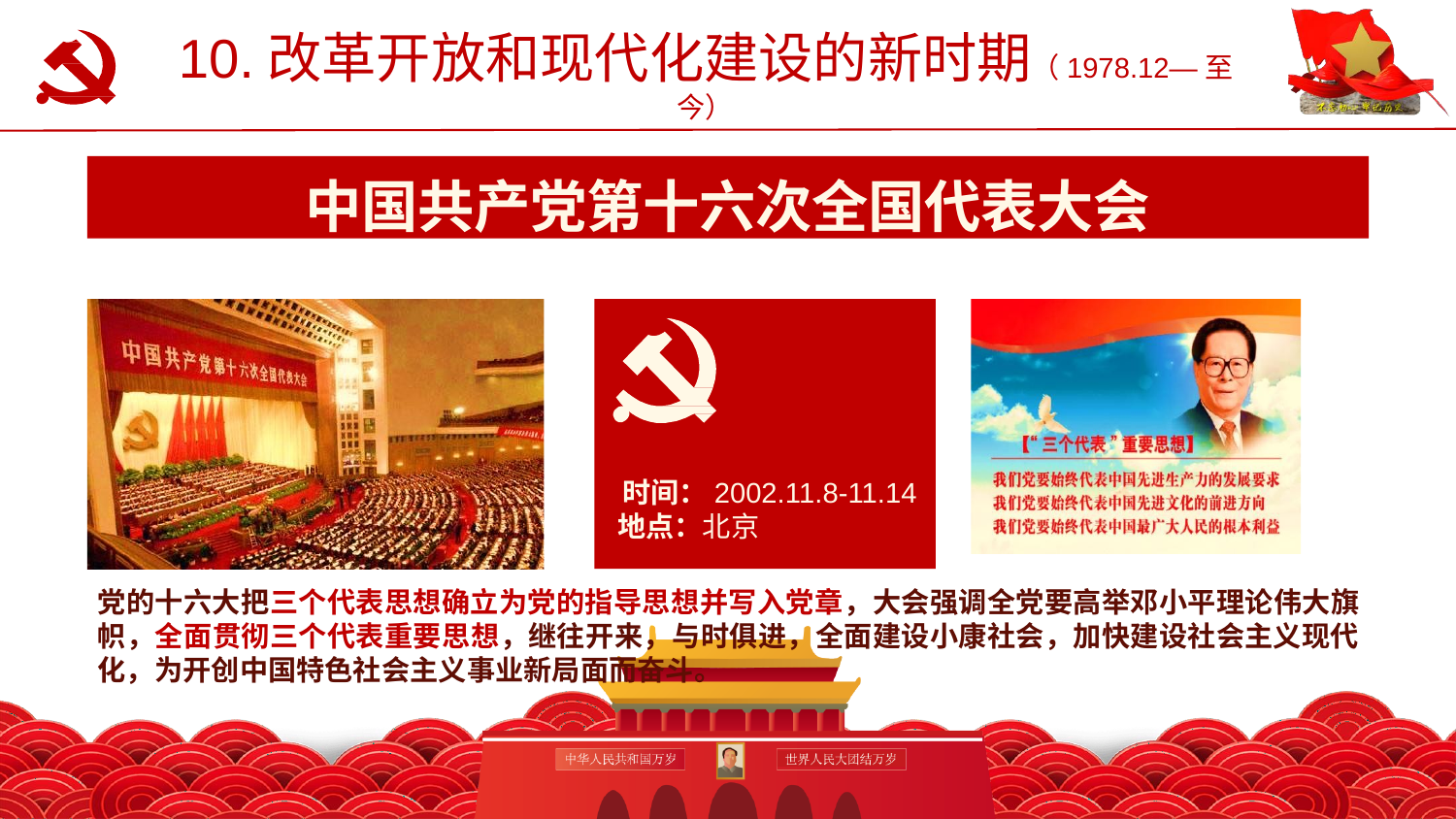

10.改革开放和现代化建设的新时期（1978.12—至今）
认真学习党史新中国史

中国共产党第十六次全国代表大会

时间：2002.11.8-11.14
地点：北京
党的十六大把三个代表思想确立为党的指导思想并写入党章，大会强调全党要高举邓小平理论伟大旗 帜，全面贯彻三个代表重要思想，继往开来，与时俱进，全面建设小康社会，加快建设社会主义现代 化，为开创中国特色社会主义事业新局面而奋斗。